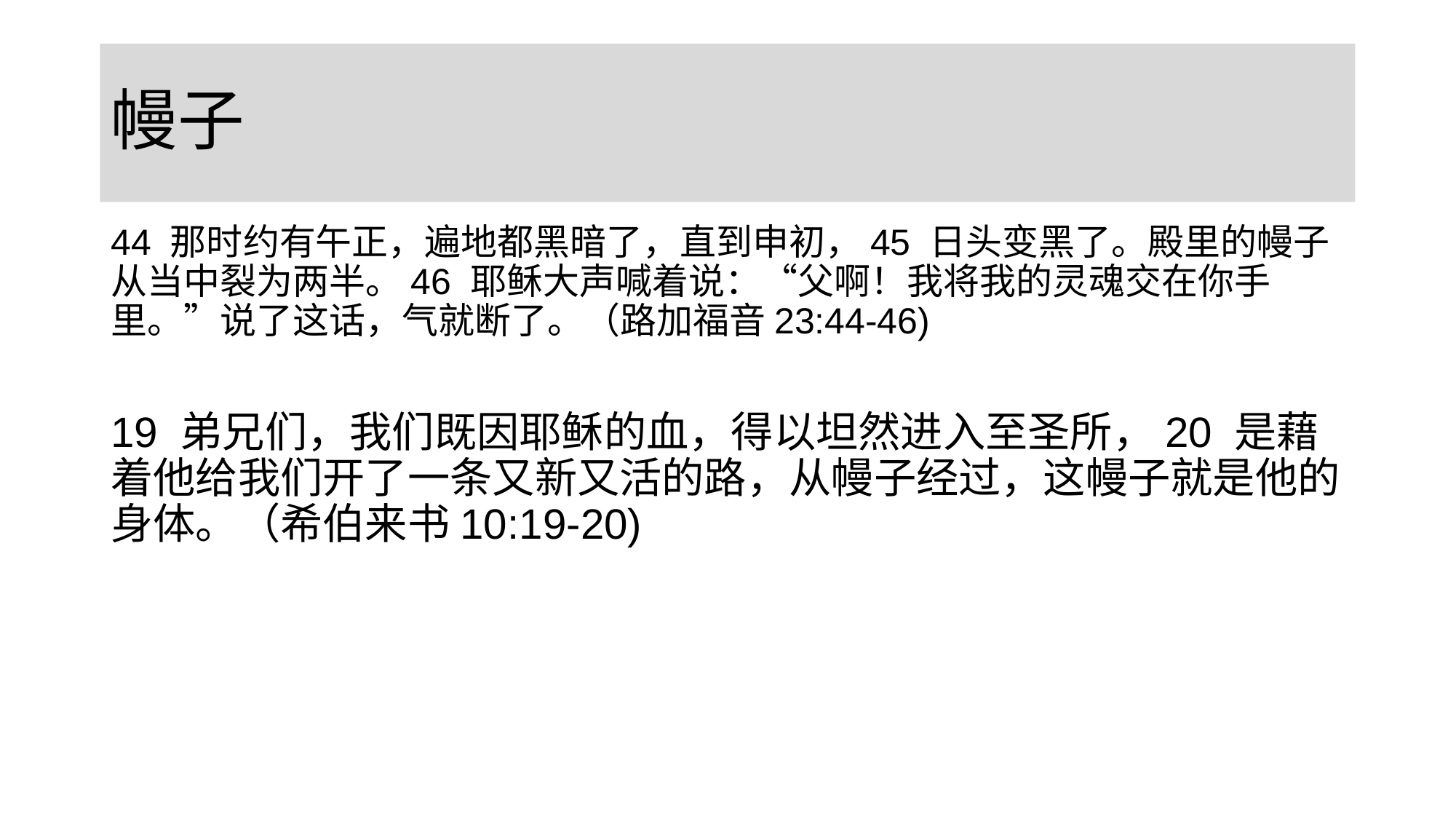

# 幔子
44 那时约有午正，遍地都黑暗了，直到申初，45 日头变黑了。殿里的幔子从当中裂为两半。46 耶稣大声喊着说：“父啊！我将我的灵魂交在你手里。”说了这话，气就断了。（路加福音23:44-46)

19 弟兄们，我们既因耶稣的血，得以坦然进入至圣所，20 是藉着他给我们开了一条又新又活的路，从幔子经过，这幔子就是他的身体。（希伯来书10:19-20)